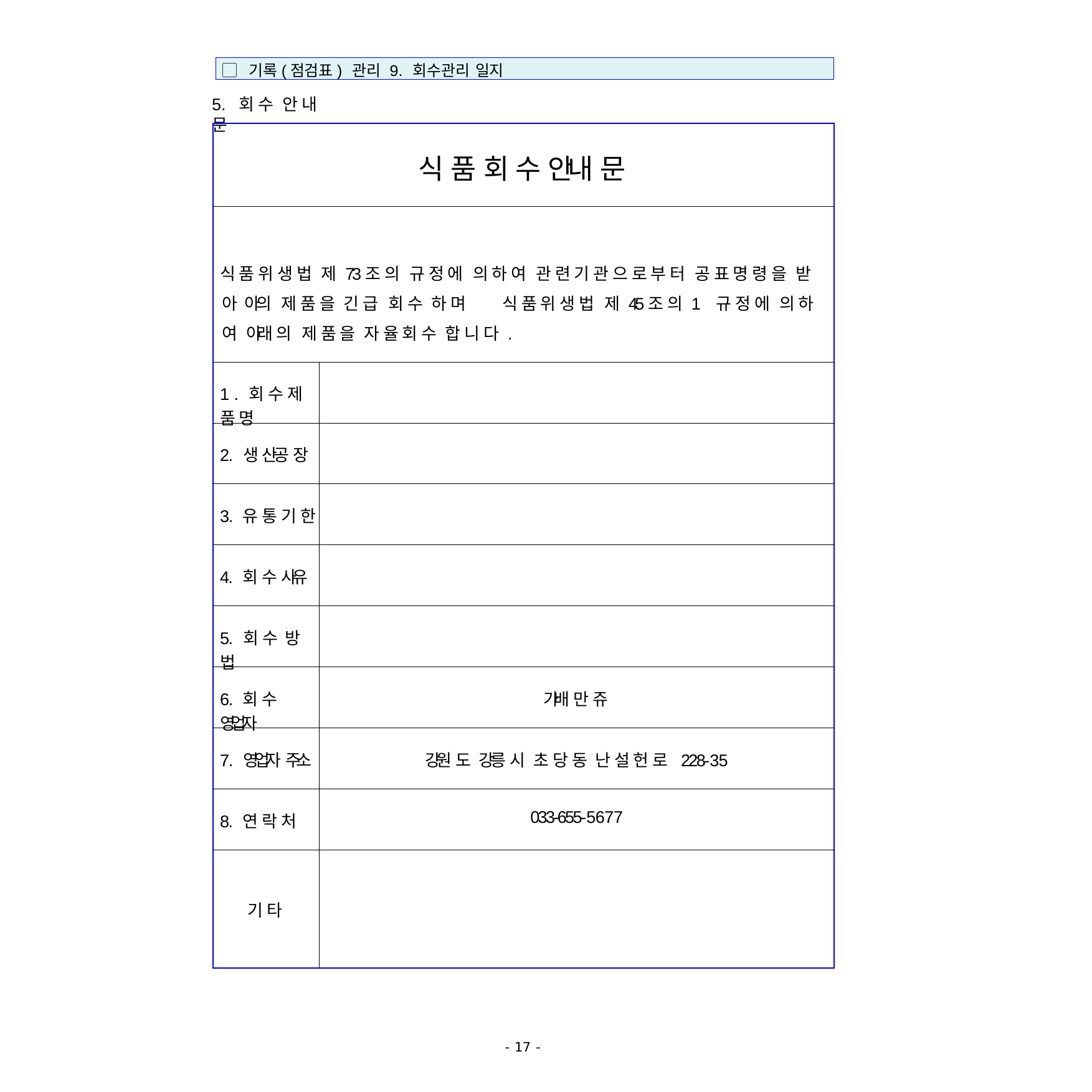

▢ 기록(점검표) 관리 9. 회수관리 일지
5. 회 수 안 내 문
| 식 품 회 수 안내 문 |  |
| --- | --- |
| 식 품 위 생 법 제 73조 의 규 정 에 의 하 여 관 련 기 관 으 로 부 터 공 표 명 령 을 받 아 아의 제 품 을 긴 급 회 수 하 며 식 품 위 생 법 제 45조 의 1 규 정 에 의 하 여 아래 의 제 품 을 자 율 회 수 합 니 다 . |  |
| 1 . 회 수 제 품 명 |  |
| 2. 생 산공 장 |  |
| 3. 유 통 기 한 |  |
| 4. 회 수 사유 |  |
| 5. 회 수 방 법 |  |
| 6. 회 수 영업자 | 가배 만 쥬 |
| 7. 영업자 주소 | 강원 도 강릉 시 초 당 동 난 설 헌 로 228-35 |
| 8. 연 락 처 | 033-655-5677 |
| 기 타 |  |
- 17 -